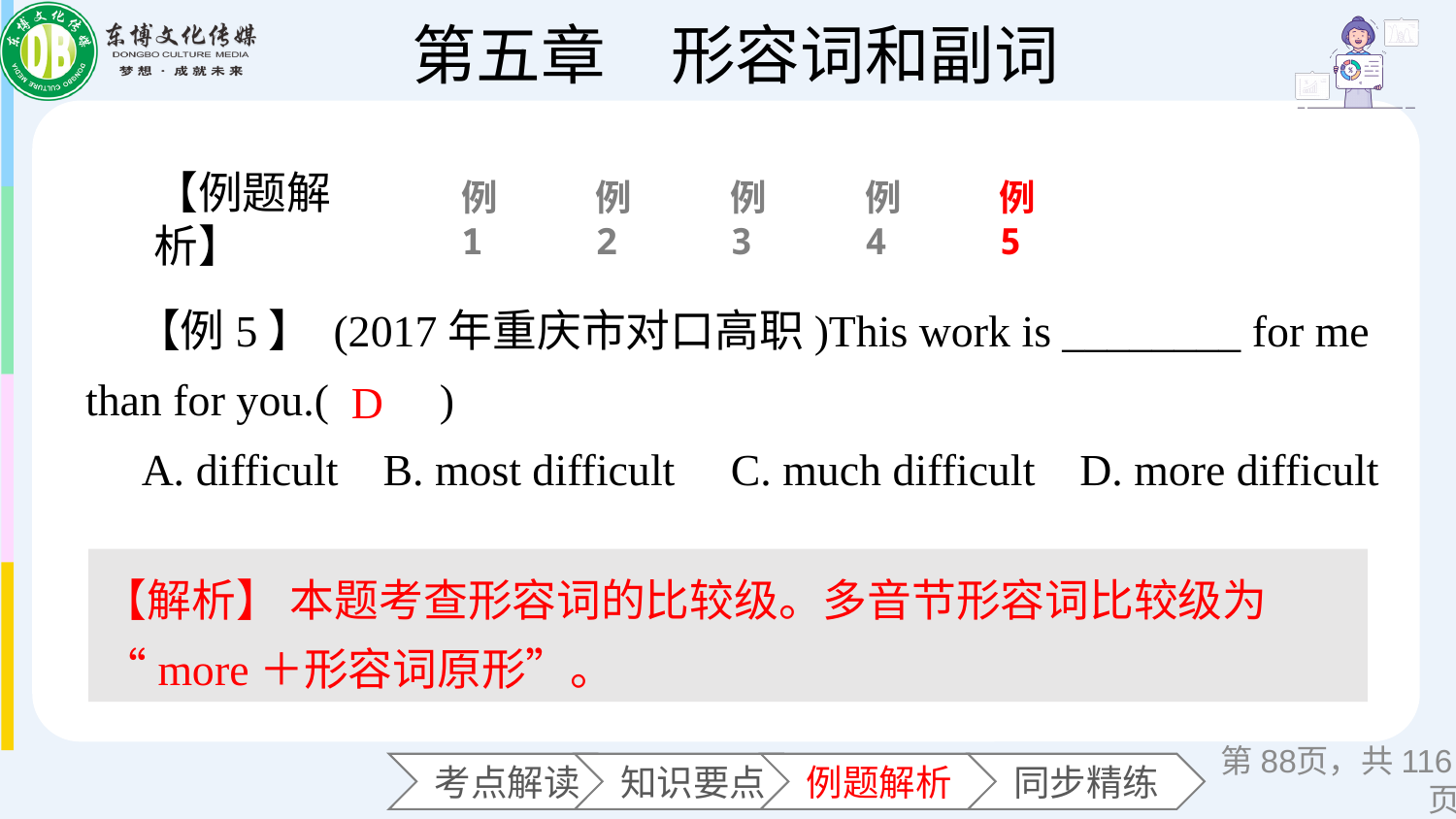

【例题解析】
例1
例2
例3
例4
例5
    【例5】 (2017年重庆市对口高职)This work is ________ for me than for you.(　　)
     A. difficult    B. most difficult     C. much difficult    D. more difficult

D
【解析】 本题考查形容词的比较级。多音节形容词比较级为“more＋形容词原形”。
第88页，共116页